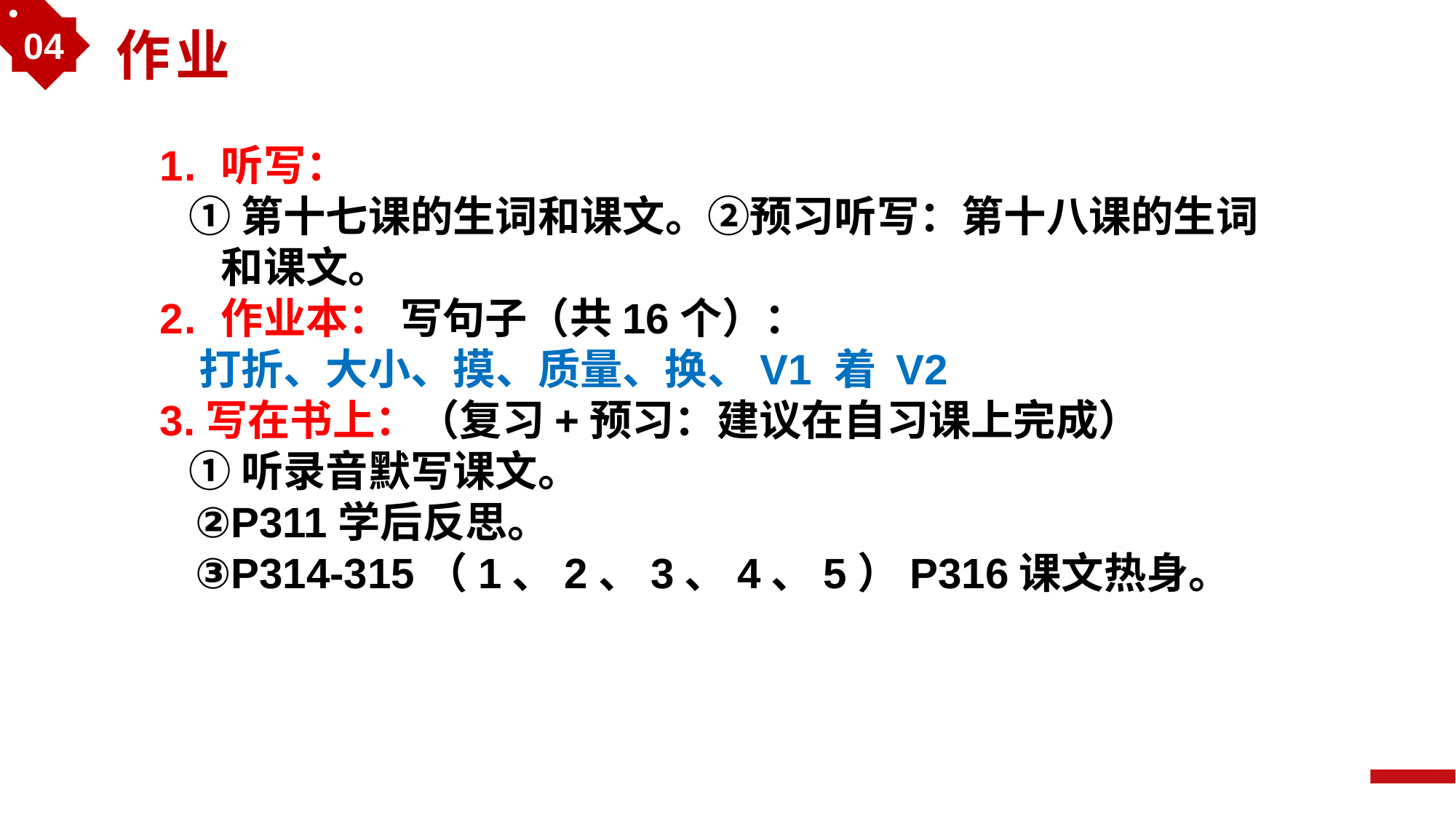

04
作业
听写：
   ①第十七课的生词和课文。②预习听写：第十八课的生词和课文。
作业本： 写句子（共16个）：
   打折、大小、摸、质量、换、V1 着 V2
3.写在书上：（复习+预习：建议在自习课上完成）
   ①听录音默写课文。
   ②P311学后反思。
   ③P314-315（1、2、3、4、5）P316课文热身。